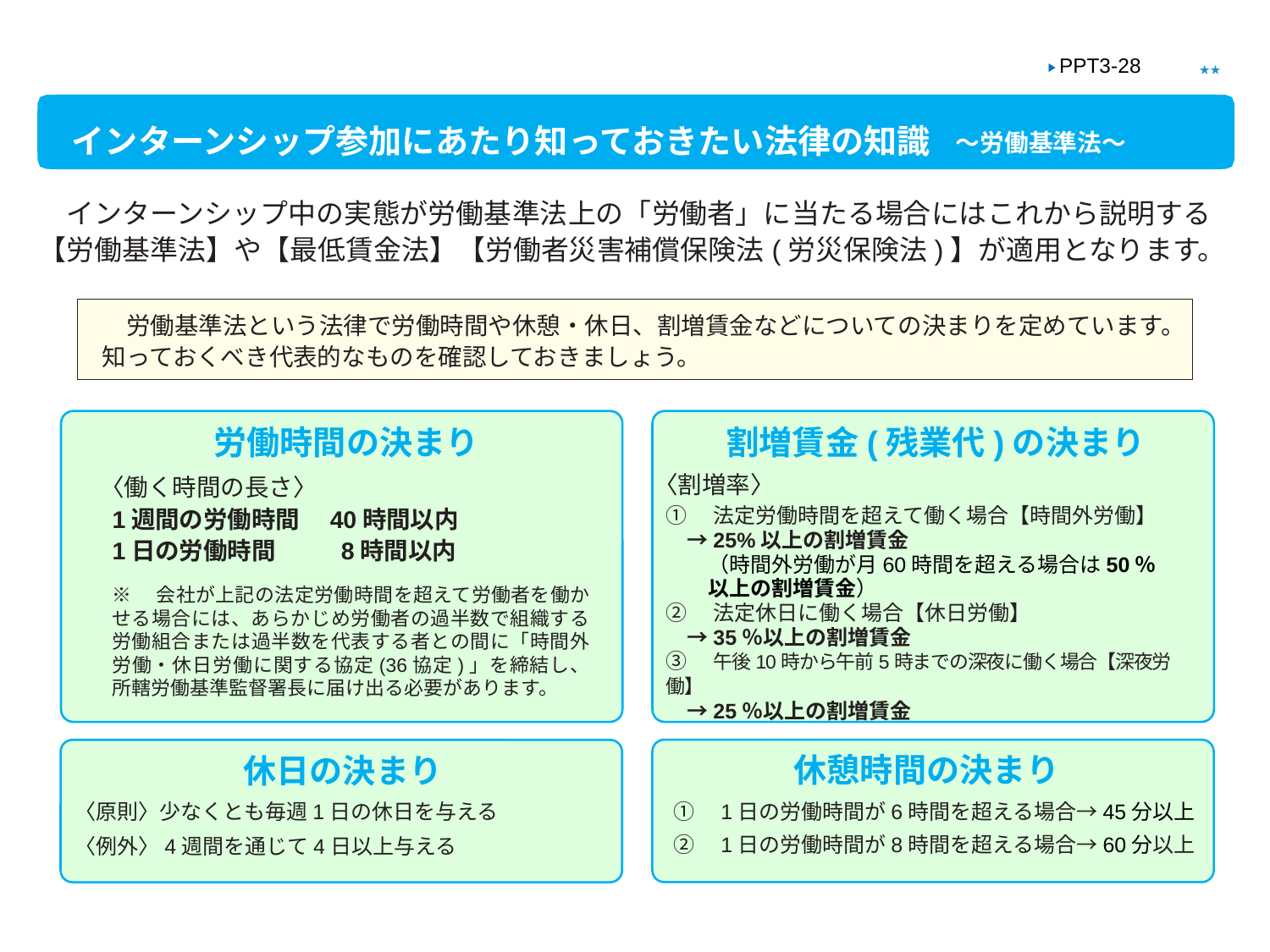

★★
▶ PPT3-28

インターンシップ参加にあたり知っておきたい法律の知識　～労働基準法～
　インターンシップ中の実態が労働基準法上の「労働者」に当たる場合にはこれから説明する【労働基準法】や【最低賃金法】【労働者災害補償保険法(労災保険法)】が適用となります。
　労働基準法という法律で労働時間や休憩・休日、割増賃金などについての決まりを定めています。知っておくべき代表的なものを確認しておきましょう。

割増賃金(残業代)の決まり
〈割増率〉
①　法定労働時間を超えて働く場合【時間外労働】
　→25%以上の割増賃金
　　（時間外労働が月60時間を超える場合は50％
　　以上の割増賃金）
②　法定休日に働く場合【休日労働】
　→35％以上の割増賃金
③　午後10時から午前5時までの深夜に働く場合【深夜労働】
　→25％以上の割増賃金
労働時間の決まり
〈働く時間の長さ〉
1週間の労働時間　40時間以内
1日の労働時間　　  8時間以内
※　会社が上記の法定労働時間を超えて労働者を働かせる場合には、あらかじめ労働者の過半数で組織する労働組合または過半数を代表する者との間に「時間外労働・休日労働に関する協定(36協定)」を締結し、所轄労働基準監督署長に届け出る必要があります。

休憩時間の決まり
　①　1日の労働時間が6時間を超える場合→45分以上
　②　1日の労働時間が8時間を超える場合→60分以上

休日の決まり
〈原則〉少なくとも毎週1日の休日を与える
〈例外〉4週間を通じて4日以上与える